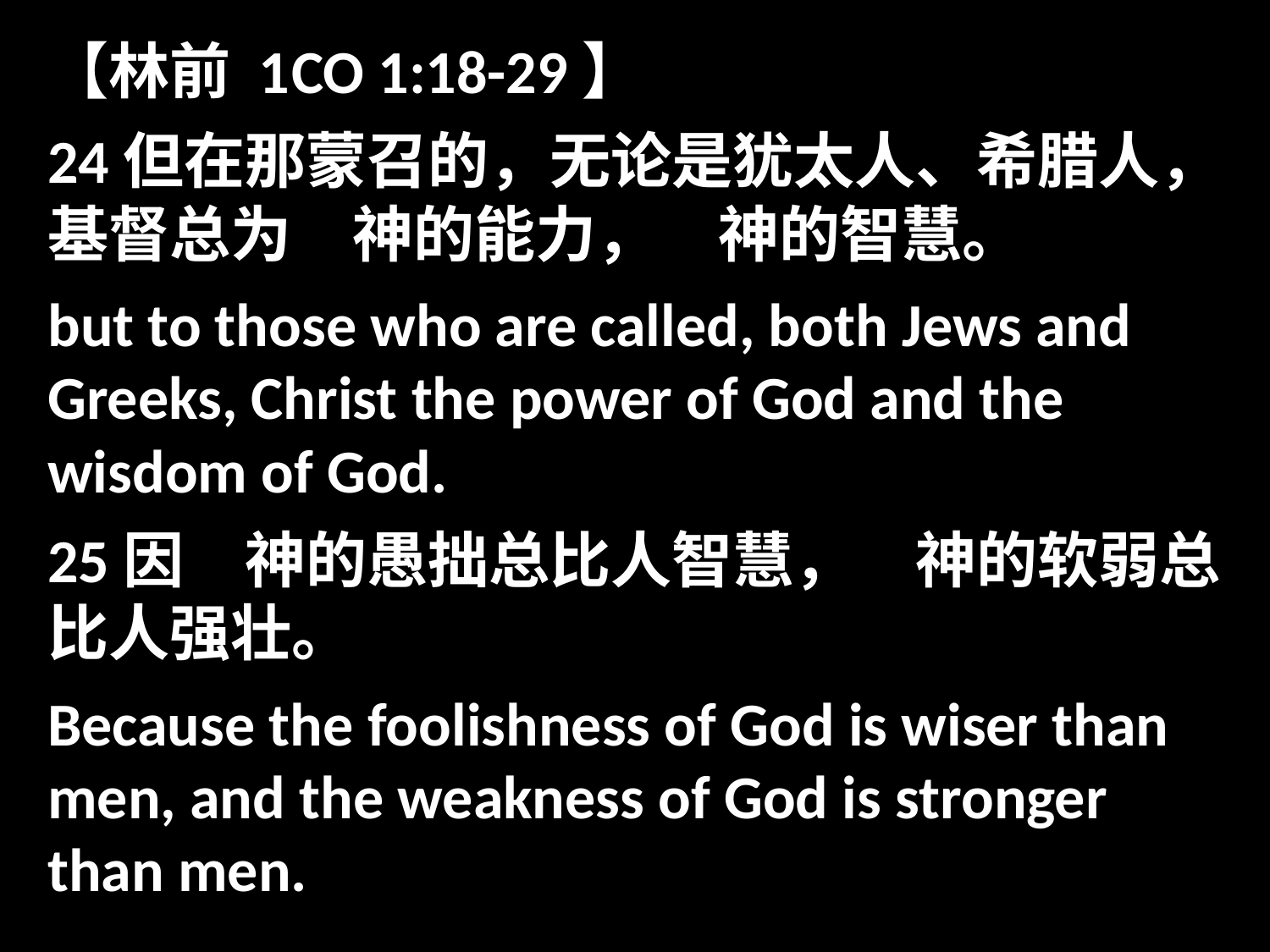

【林前 1	CO 1:18-29】
24但在那蒙召的，无论是犹太人、希腊人，基督总为　神的能力，　神的智慧。
but to those who are called, both Jews and Greeks, Christ the power of God and the wisdom of God.
25因　神的愚拙总比人智慧，　神的软弱总比人强壮。
Because the foolishness of God is wiser than men, and the weakness of God is stronger than men.